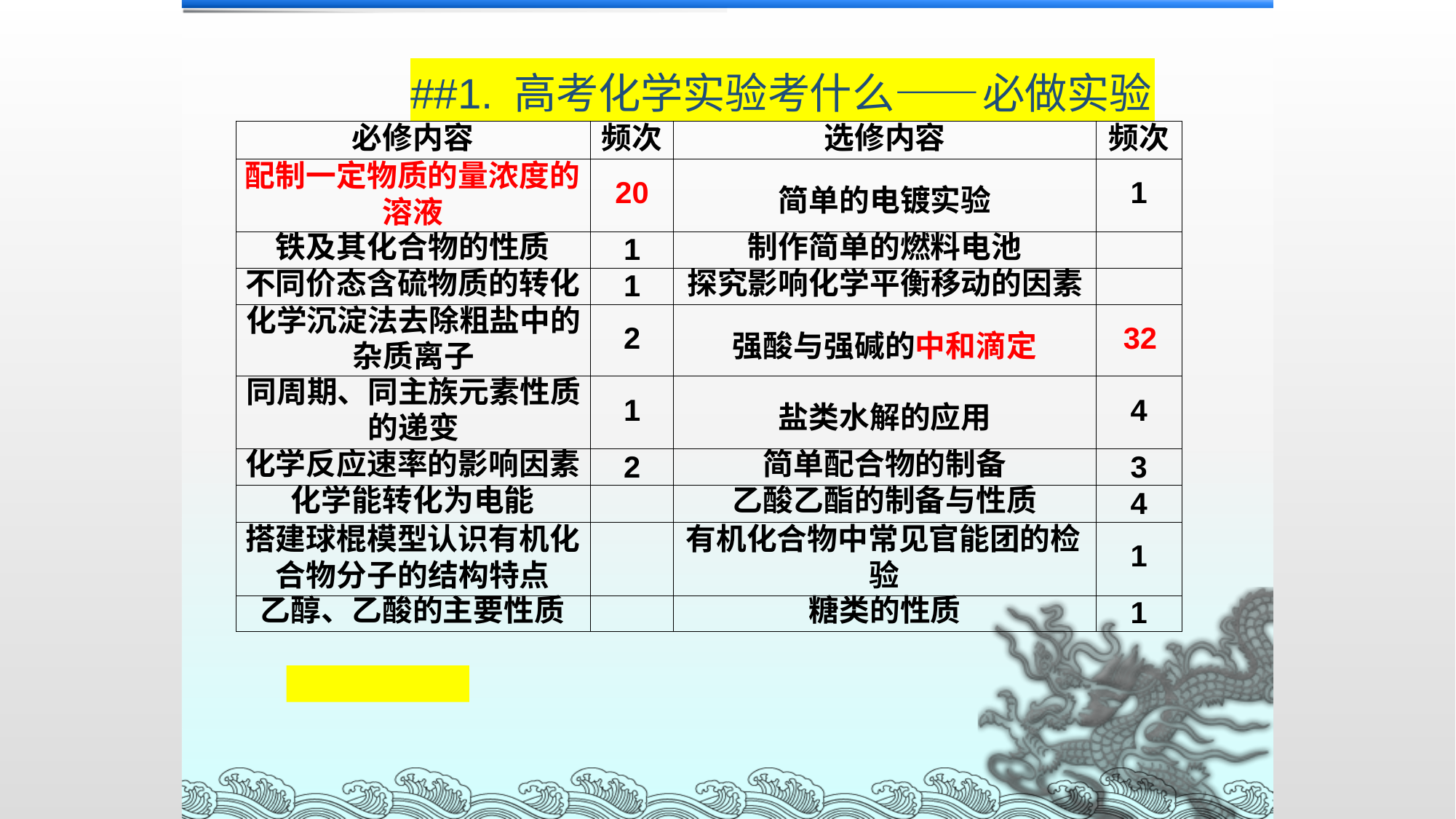

|  | ##1. 高考化学实验考什么——必做实验 |  |  |  |  |
| --- | --- | --- | --- | --- | --- |
| 必修内容 |  | 频次 | 选修内容 | 频次 |  |
| 配制一定物质的量浓度的 溶液 |  | 20 | 简单的电镀实验 | 1 |  |
| 铁及其化合物的性质 |  | 1 | 制作简单的燃料电池 |  |  |
| 不同价态含硫物质的转化 |  | 1 | 探究影响化学平衡移动的因素 |  |  |
| 化学沉淀法去除粗盐中的 杂质离子 |  | 2 | 强酸与强碱的中和滴定 | 32 |  |
| 同周期、同主族元素性质 的递变 |  | 1 | 盐类水解的应用 | 4 |  |
| 化学反应速率的影响因素 |  | 2 | 简单配合物的制备 | 3 |  |
| 化学能转化为电能 |  |  | 乙酸乙酯的制备与性质 | 4 |  |
| 搭建球棍模型认识有机化 合物分子的结构特点 |  |  | 有机化合物中常见官能团的检 验 | 1 |  |
| 乙醇、乙酸的主要性质 |  |  | 糖类的性质 | 1 |  |